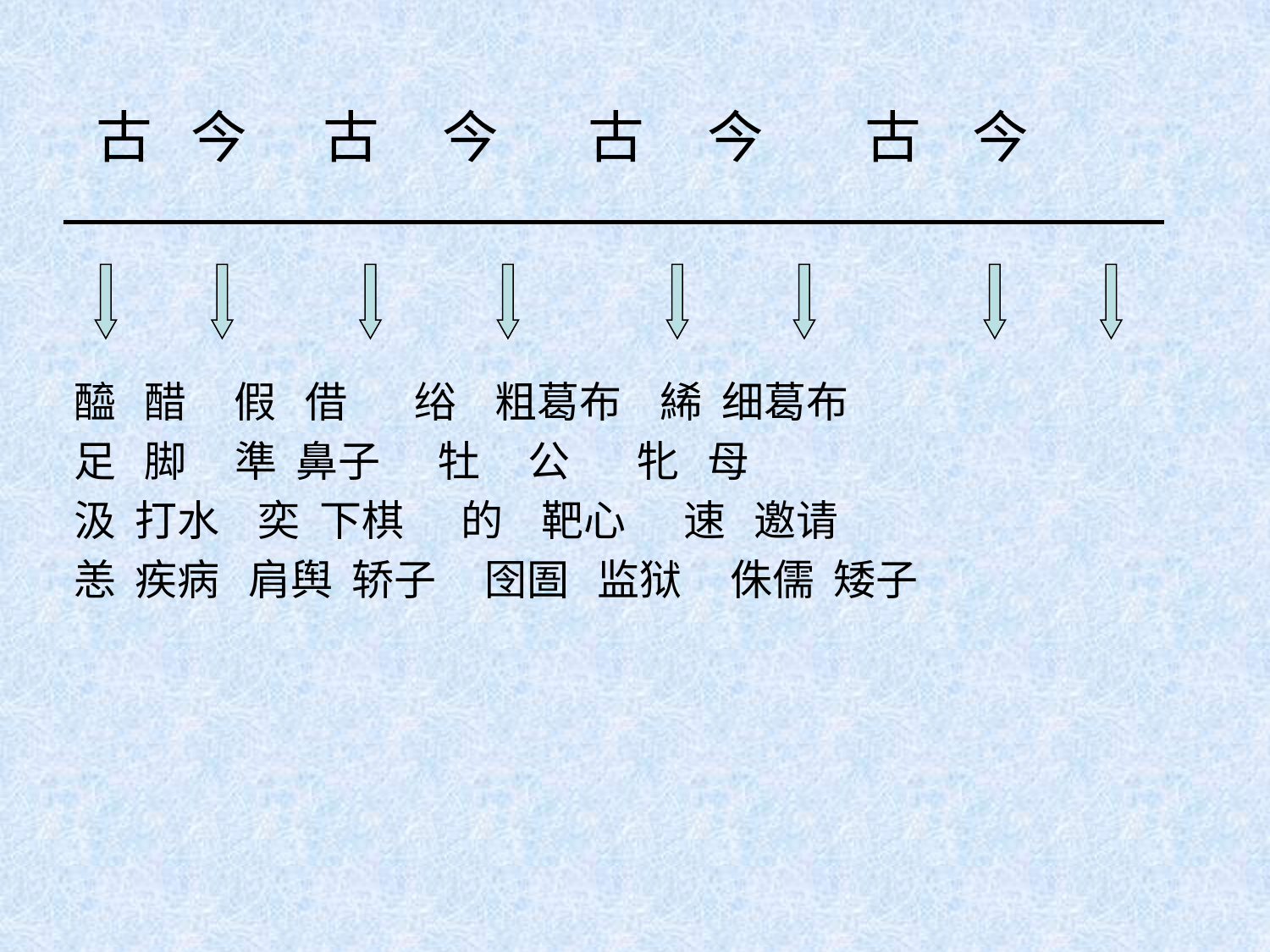

古   今      古     今       古     今        古    今

  醯   醋     假   借       绤    粗葛布    絺  细葛布
  足   脚     準  鼻子      牡     公       牝   母
  汲  打水    奕  下棋      的    靶心      速   邀请
  恙  疾病   肩舆  轿子     囹圄   监狱     侏儒  矮子